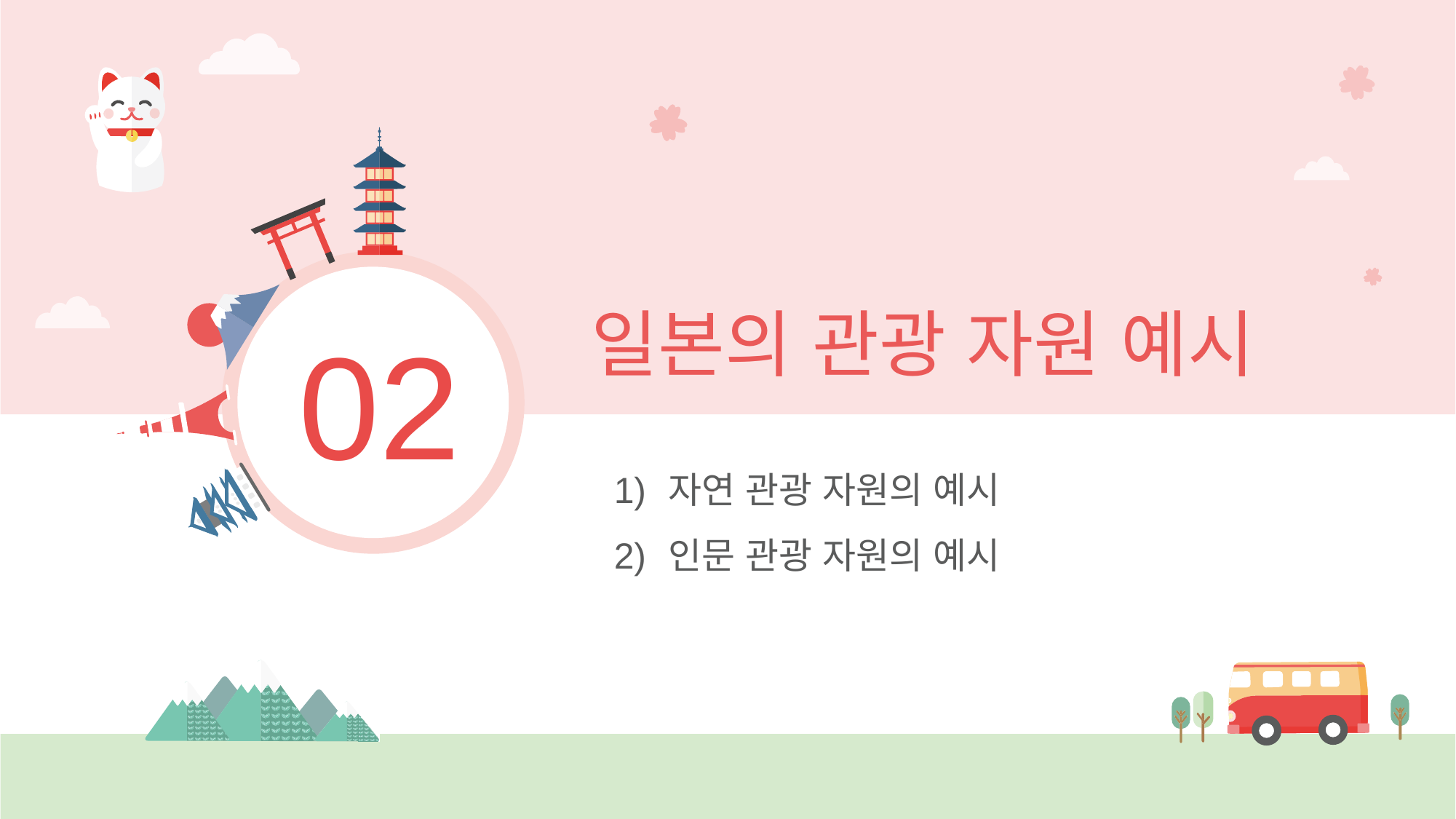

일본의 관광 자원 예시
02
자연 관광 자원의 예시
인문 관광 자원의 예시